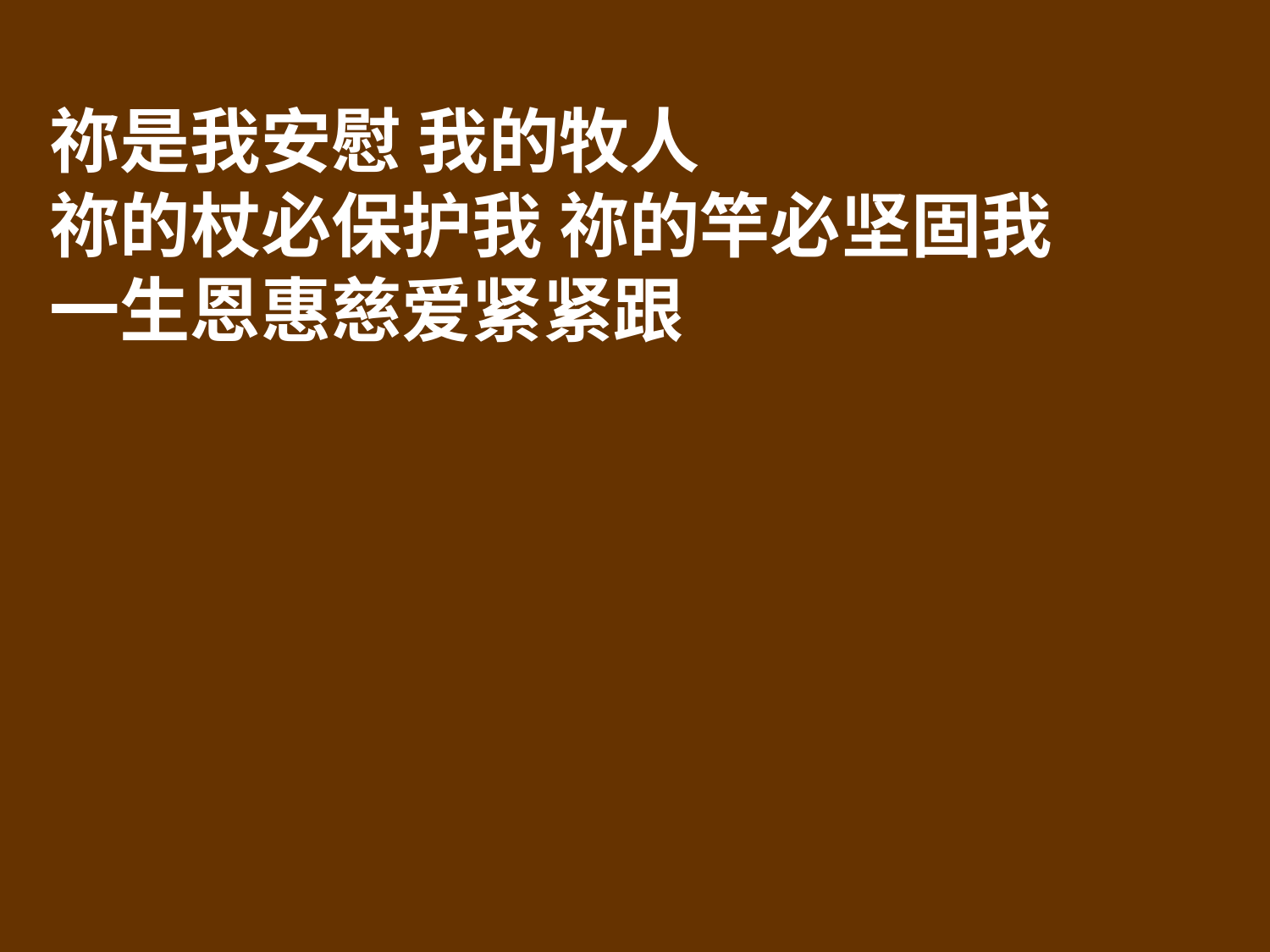

祢是我安慰 我的牧人
祢的杖必保护我 祢的竿必坚固我
一生恩惠慈爱紧紧跟